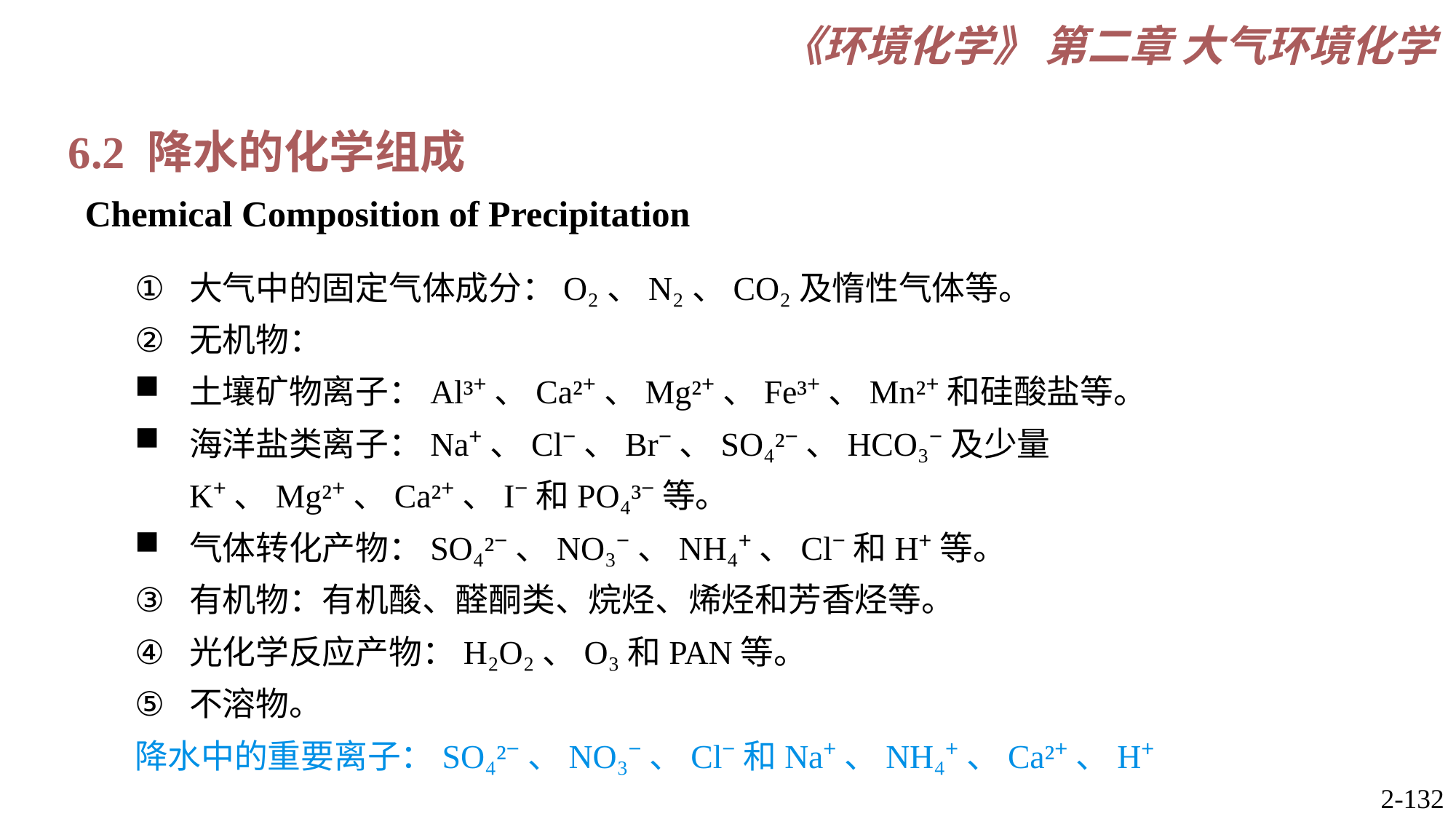

6.2 降水的化学组成
 Chemical Composition of Precipitation
大气中的固定气体成分：O₂、N₂、CO₂及惰性气体等。
无机物：
土壤矿物离子：Al³⁺、Ca²⁺、Mg²⁺、Fe³⁺、Mn²⁺和硅酸盐等。
海洋盐类离子：Na⁺、Cl⁻、Br⁻、SO₄²⁻、HCO₃⁻及少量K⁺、Mg²⁺、Ca²⁺、I⁻和PO₄³⁻等。
气体转化产物：SO₄²⁻、NO₃⁻、NH₄⁺、Cl⁻和H⁺等。
有机物：有机酸、醛酮类、烷烃、烯烃和芳香烃等。
光化学反应产物：H₂O₂、O₃和PAN等。
不溶物。
降水中的重要离子：SO₄²⁻、NO₃⁻、Cl⁻和Na⁺、NH₄⁺、Ca²⁺、H⁺
2-132